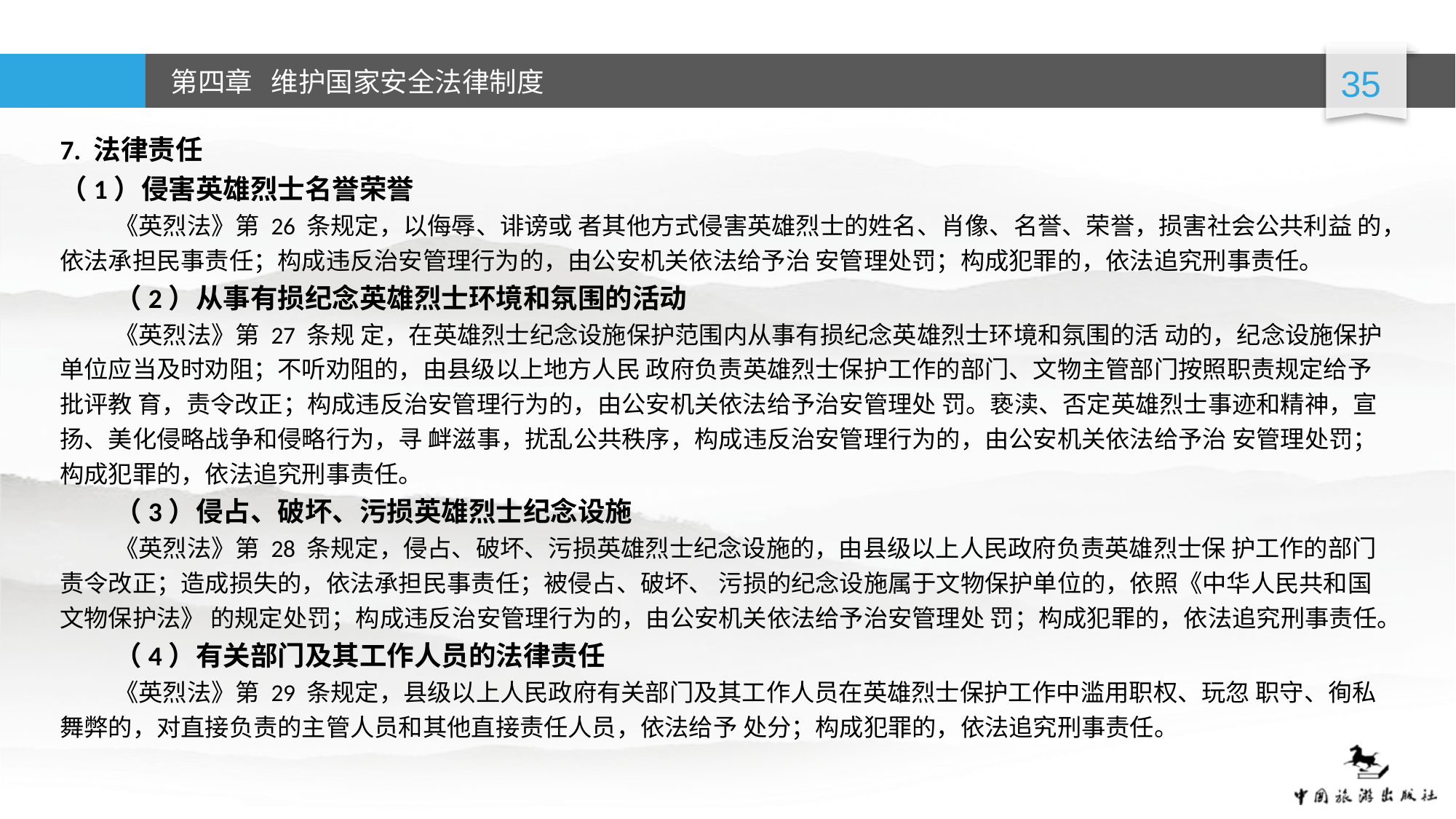

7. 法律责任
（1）侵害英雄烈士名誉荣誉
《英烈法》第 26 条规定，以侮辱、诽谤或 者其他方式侵害英雄烈士的姓名、肖像、名誉、荣誉，损害社会公共利益 的，依法承担民事责任；构成违反治安管理行为的，由公安机关依法给予治 安管理处罚；构成犯罪的，依法追究刑事责任。
（2）从事有损纪念英雄烈士环境和氛围的活动
《英烈法》第 27 条规 定，在英雄烈士纪念设施保护范围内从事有损纪念英雄烈士环境和氛围的活 动的，纪念设施保护单位应当及时劝阻；不听劝阻的，由县级以上地方人民 政府负责英雄烈士保护工作的部门、文物主管部门按照职责规定给予批评教 育，责令改正；构成违反治安管理行为的，由公安机关依法给予治安管理处 罚。亵渎、否定英雄烈士事迹和精神，宣扬、美化侵略战争和侵略行为，寻 衅滋事，扰乱公共秩序，构成违反治安管理行为的，由公安机关依法给予治 安管理处罚；构成犯罪的，依法追究刑事责任。
（3）侵占、破坏、污损英雄烈士纪念设施
《英烈法》第 28 条规定，侵占、破坏、污损英雄烈士纪念设施的，由县级以上人民政府负责英雄烈士保 护工作的部门责令改正；造成损失的，依法承担民事责任；被侵占、破坏、 污损的纪念设施属于文物保护单位的，依照《中华人民共和国文物保护法》 的规定处罚；构成违反治安管理行为的，由公安机关依法给予治安管理处 罚；构成犯罪的，依法追究刑事责任。
（4）有关部门及其工作人员的法律责任
《英烈法》第 29 条规定，县级以上人民政府有关部门及其工作人员在英雄烈士保护工作中滥用职权、玩忽 职守、徇私舞弊的，对直接负责的主管人员和其他直接责任人员，依法给予 处分；构成犯罪的，依法追究刑事责任。